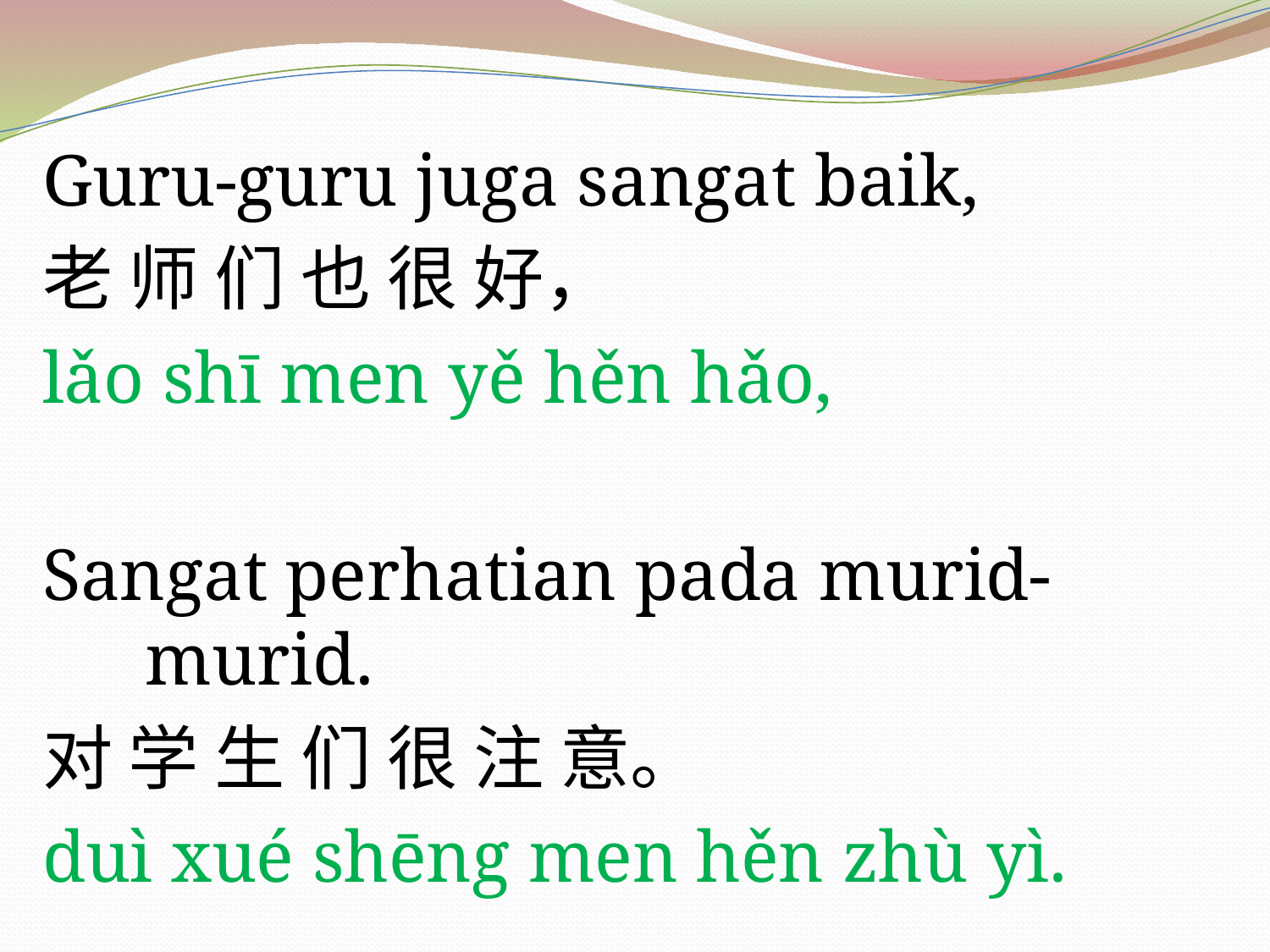

Guru-guru juga sangat baik,
老 师 们 也 很 好，
lǎo shī men yě hěn hǎo,

Sangat perhatian pada murid-murid.
对 学 生 们 很 注 意。
duì xué shēng men hěn zhù yì.